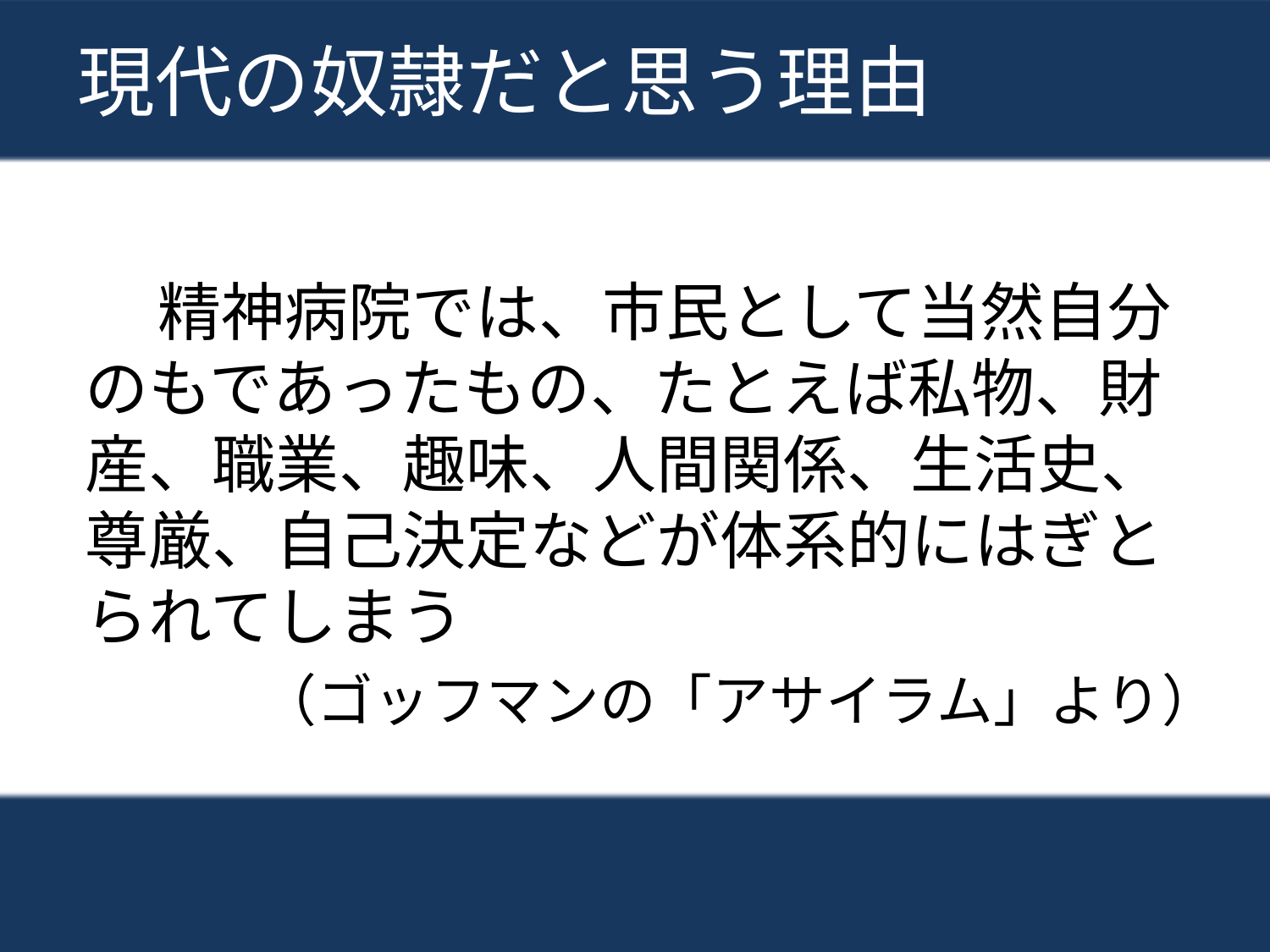

現代の奴隷だと思う理由
　　精神病院では、市民として当然自分のもであったもの、たとえば私物、財産、職業、趣味、人間関係、生活史、尊厳、自己決定などが体系的にはぎとられてしまう
　　（ゴッフマンの「アサイラム」より）